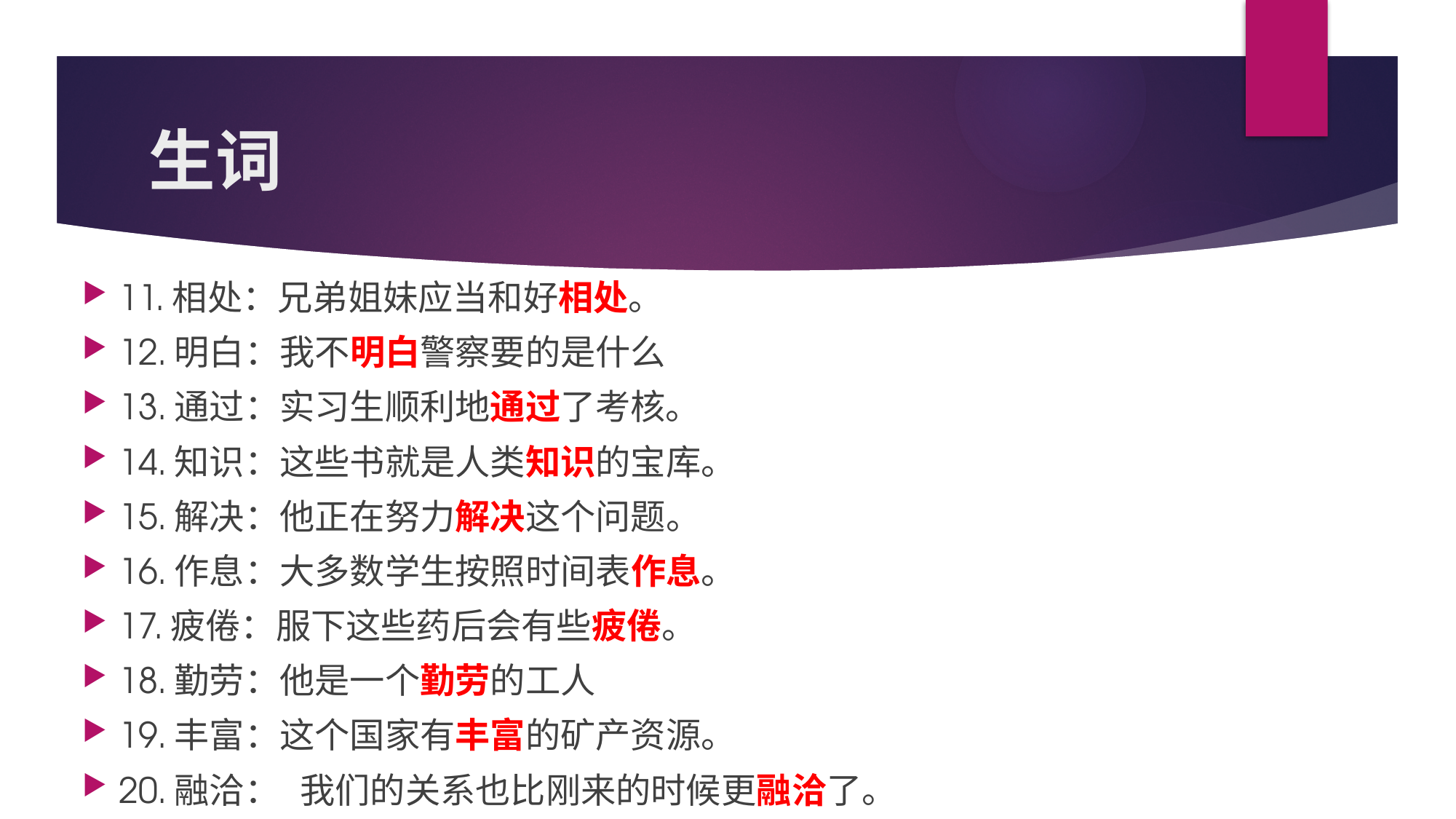

# 生词
11.相处：兄弟姐妹应当和好相处。
12.明白：我不明白警察要的是什么
13.通过：实习生顺利地通过了考核。
14.知识：这些书就是人类知识的宝库。
15.解决：他正在努力解决这个问题。
16.作息：大多数学生按照时间表作息。
17.疲倦：服下这些药后会有些疲倦。
18.勤劳：他是一个勤劳的工人
19.丰富：这个国家有丰富的矿产资源。
20.融洽：	我们的关系也比刚来的时候更融洽了。